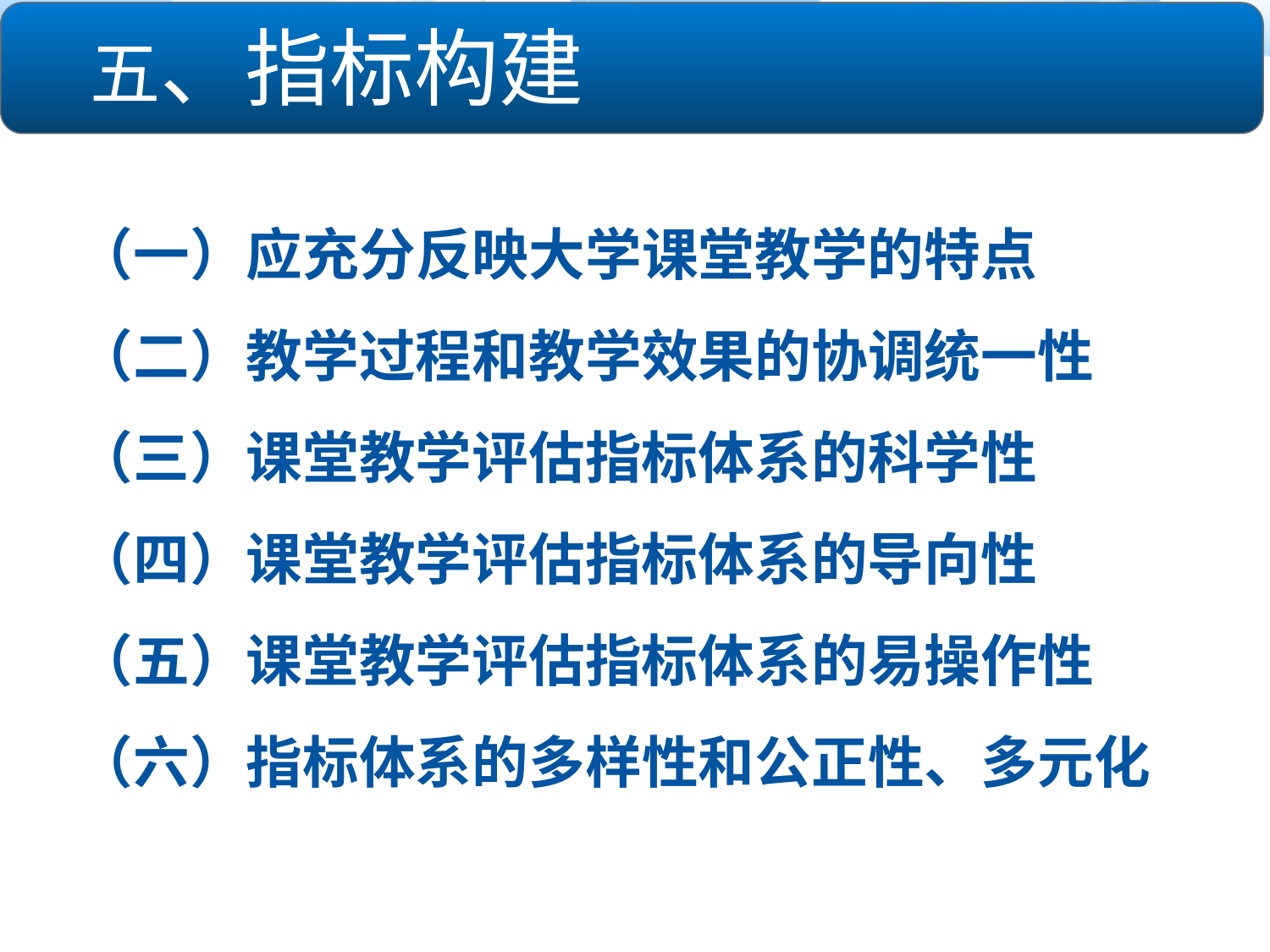

五、指标构建
（一）应充分反映大学课堂教学的特点
（二）教学过程和教学效果的协调统一性
（三）课堂教学评估指标体系的科学性
（四）课堂教学评估指标体系的导向性
（五）课堂教学评估指标体系的易操作性
（六）指标体系的多样性和公正性、多元化